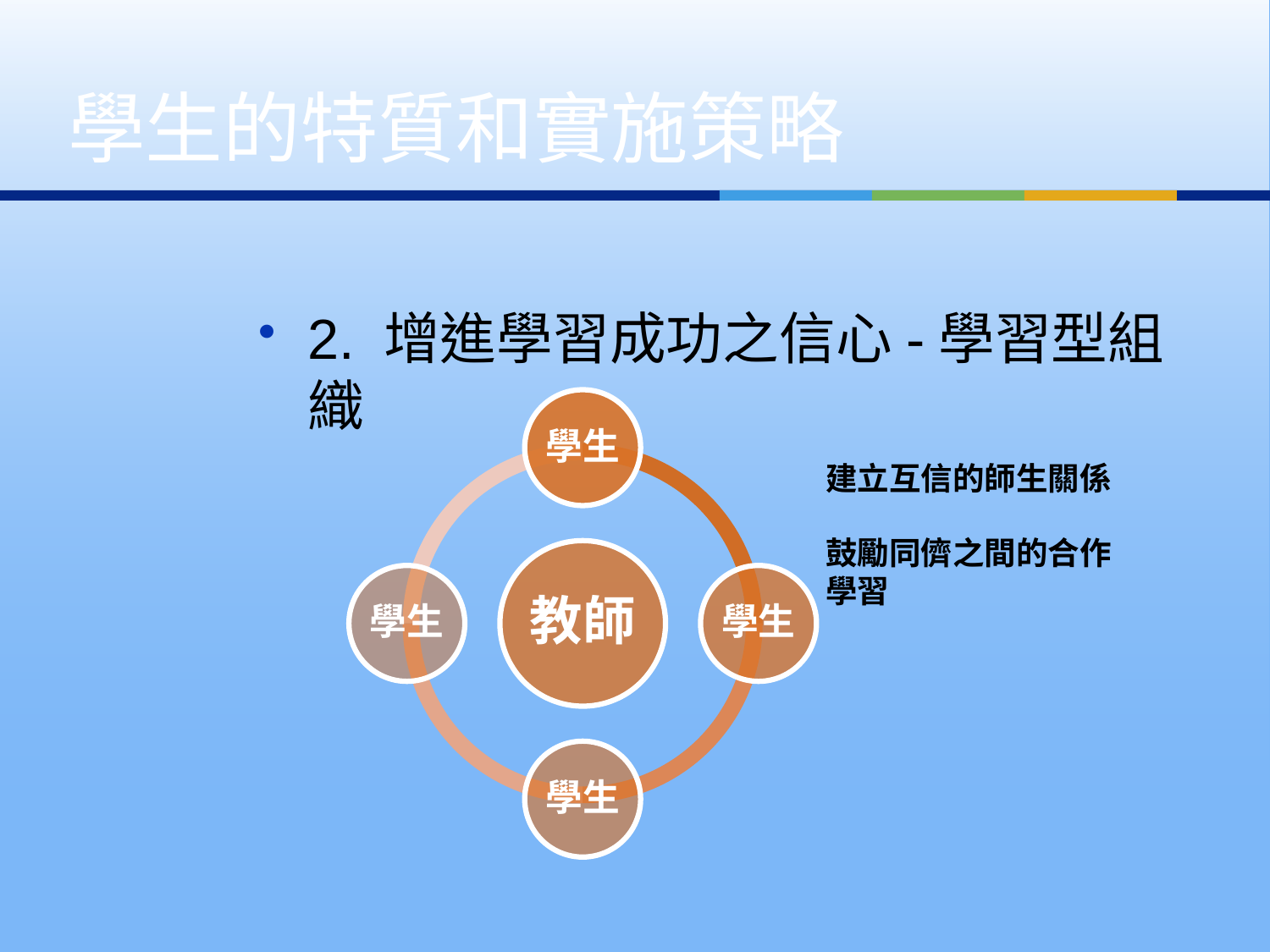

# 學生的特質和實施策略
2. 增進學習成功之信心-學習型組織
教師
學生
學生
學生
學生
建立互信的師生關係
鼓勵同儕之間的合作學習